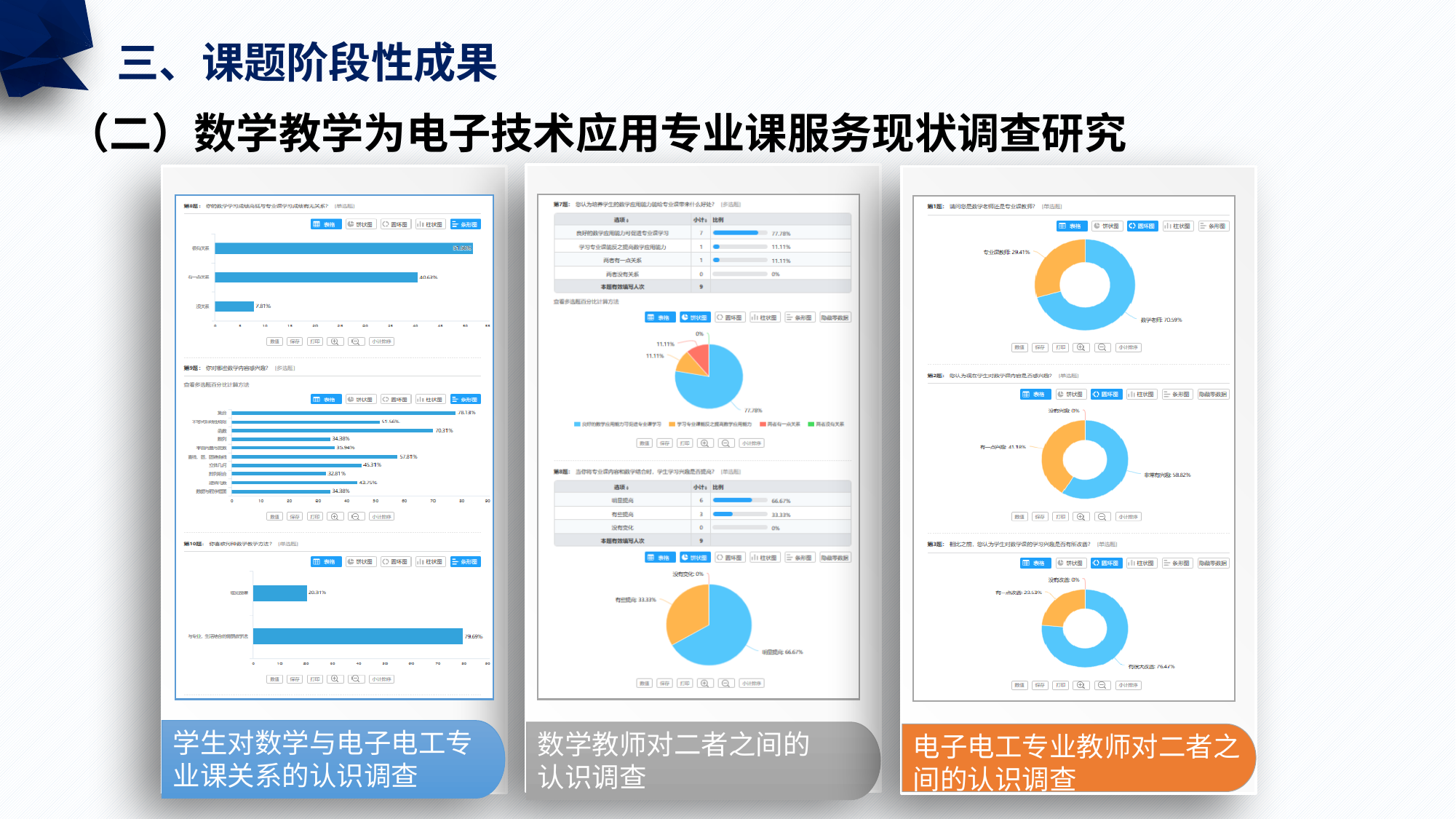

三、课题阶段性成果
（二）数学教学为电子技术应用专业课服务现状调查研究

学生对数学与电子电工专业课关系的认识调查
数学教师对二者之间的
认识调查
电子电工专业教师对二者之间的认识调查